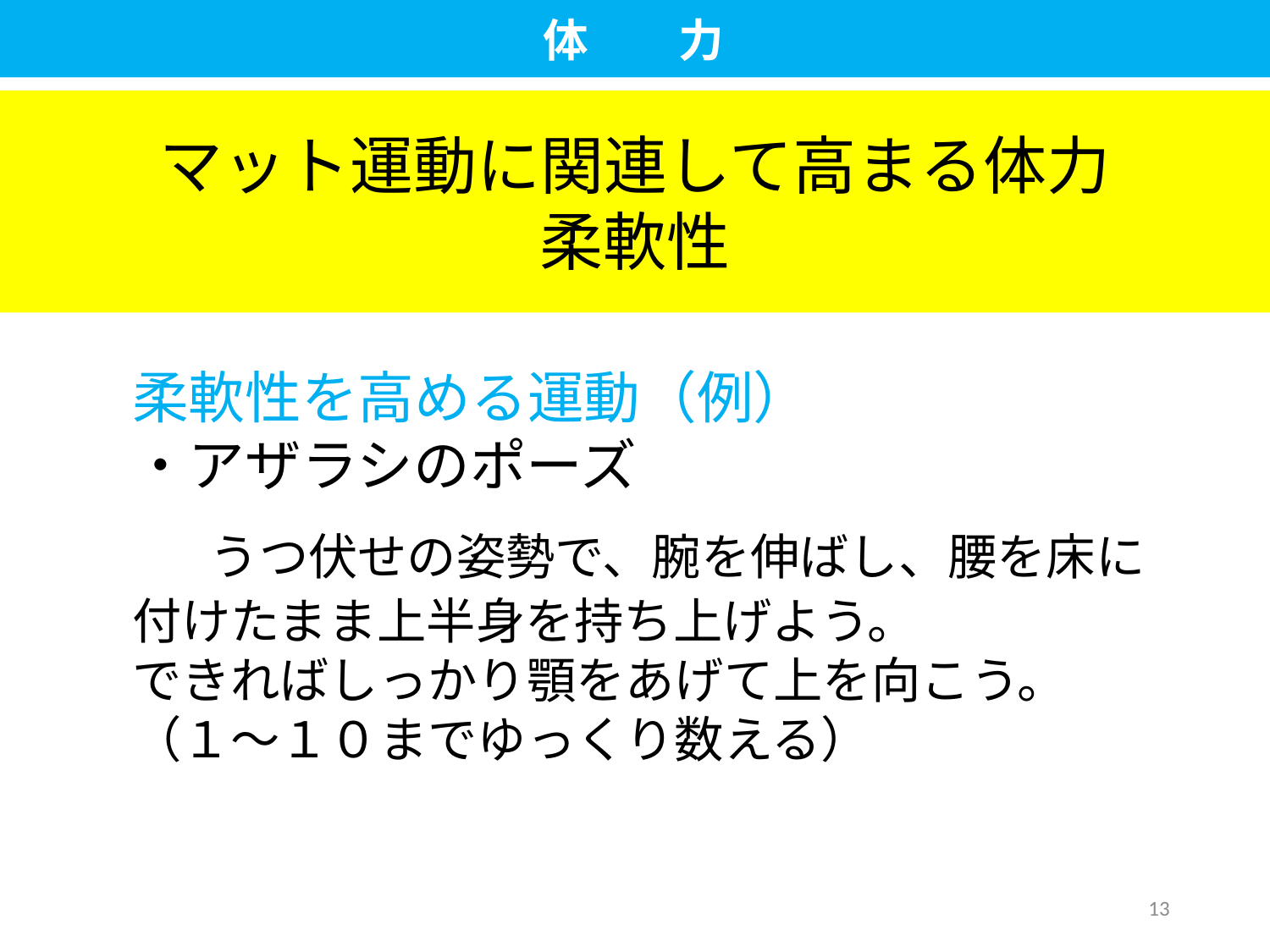

体　　力
マット運動に関連して高まる体力
柔軟性

柔軟性を高める運動（例）
・アザラシのポーズ
　うつ伏せの姿勢で、腕を伸ばし、腰を床に付けたまま上半身を持ち上げよう。
できればしっかり顎をあげて上を向こう。
（１～１０までゆっくり数える）

13